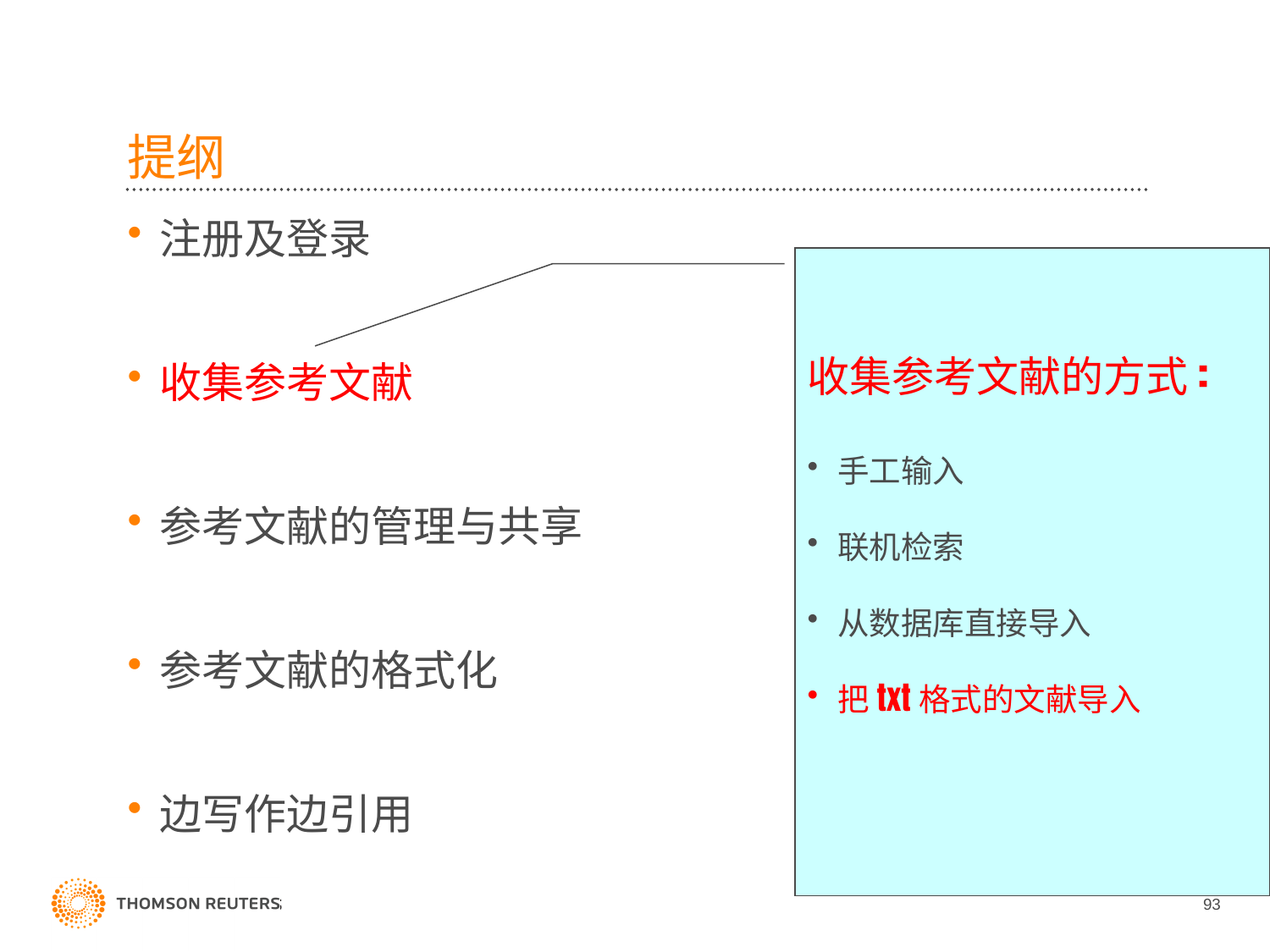

# 提纲
注册及登录

收集参考文献

参考文献的管理与共享

参考文献的格式化

边写作边引用
收集参考文献的方式:

手工输入

联机检索

从数据库直接导入

把txt格式的文献导入

COMPANY CONFIDENTIAL – Internal use only
93